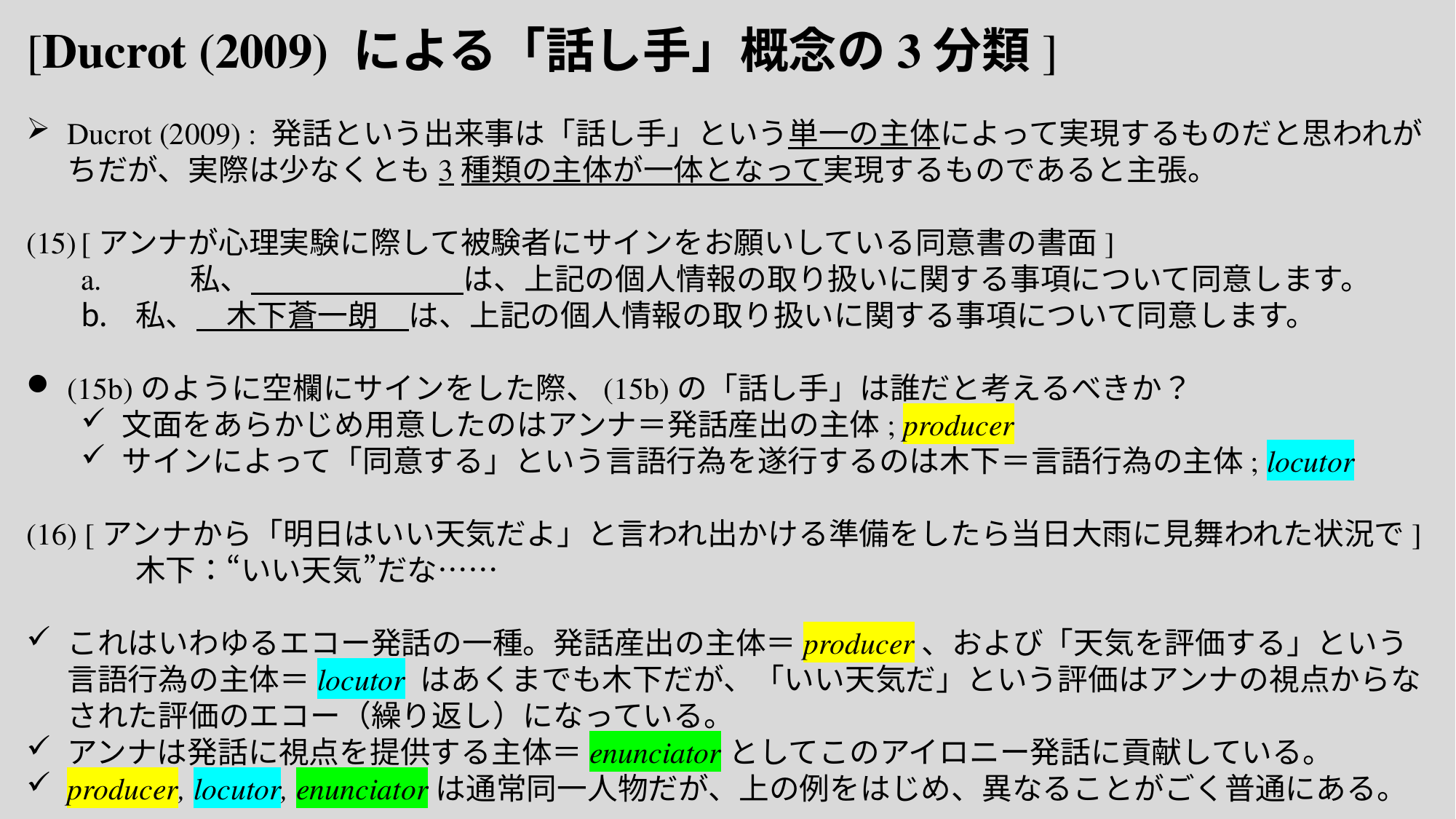

[Ducrot (2009) による「話し手」概念の3分類]

Ducrot (2009) : 発話という出来事は「話し手」という単一の主体によって実現するものだと思われがちだが、実際は少なくとも3種類の主体が一体となって実現するものであると主張。

[アンナが心理実験に際して被験者にサインをお願いしている同意書の書面]
a.	私、　　　　　　　は、上記の個人情報の取り扱いに関する事項について同意します。
私、　木下蒼一朗　は、上記の個人情報の取り扱いに関する事項について同意します。

(15b)のように空欄にサインをした際、(15b)の「話し手」は誰だと考えるべきか？
文面をあらかじめ用意したのはアンナ＝発話産出の主体; producer
サインによって「同意する」という言語行為を遂行するのは木下＝言語行為の主体; locutor

(16) [アンナから「明日はいい天気だよ」と言われ出かける準備をしたら当日大雨に見舞われた状況で]
	木下：“いい天気”だな……

これはいわゆるエコー発話の一種。発話産出の主体＝producer、および「天気を評価する」という言語行為の主体＝locutor はあくまでも木下だが、「いい天気だ」という評価はアンナの視点からなされた評価のエコー（繰り返し）になっている。
アンナは発話に視点を提供する主体＝enunciatorとしてこのアイロニー発話に貢献している。
producer, locutor, enunciatorは通常同一人物だが、上の例をはじめ、異なることがごく普通にある。